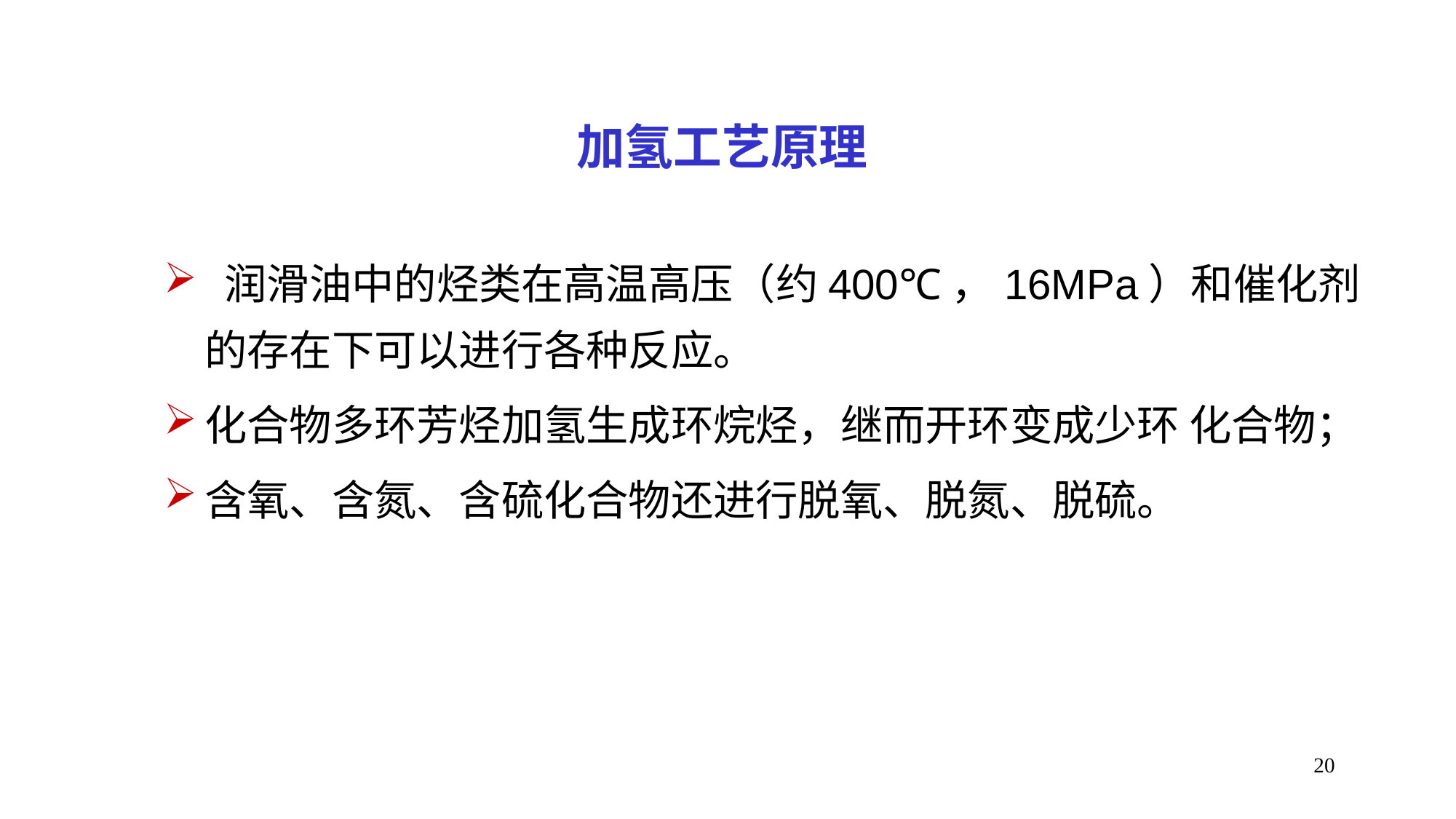

加氢工艺原理
 润滑油中的烃类在高温高压（约400℃，16MPa）和催化剂的存在下可以进行各种反应。
化合物多环芳烃加氢生成环烷烃，继而开环变成少环 化合物；
含氧、含氮、含硫化合物还进行脱氧、脱氮、脱硫。

20